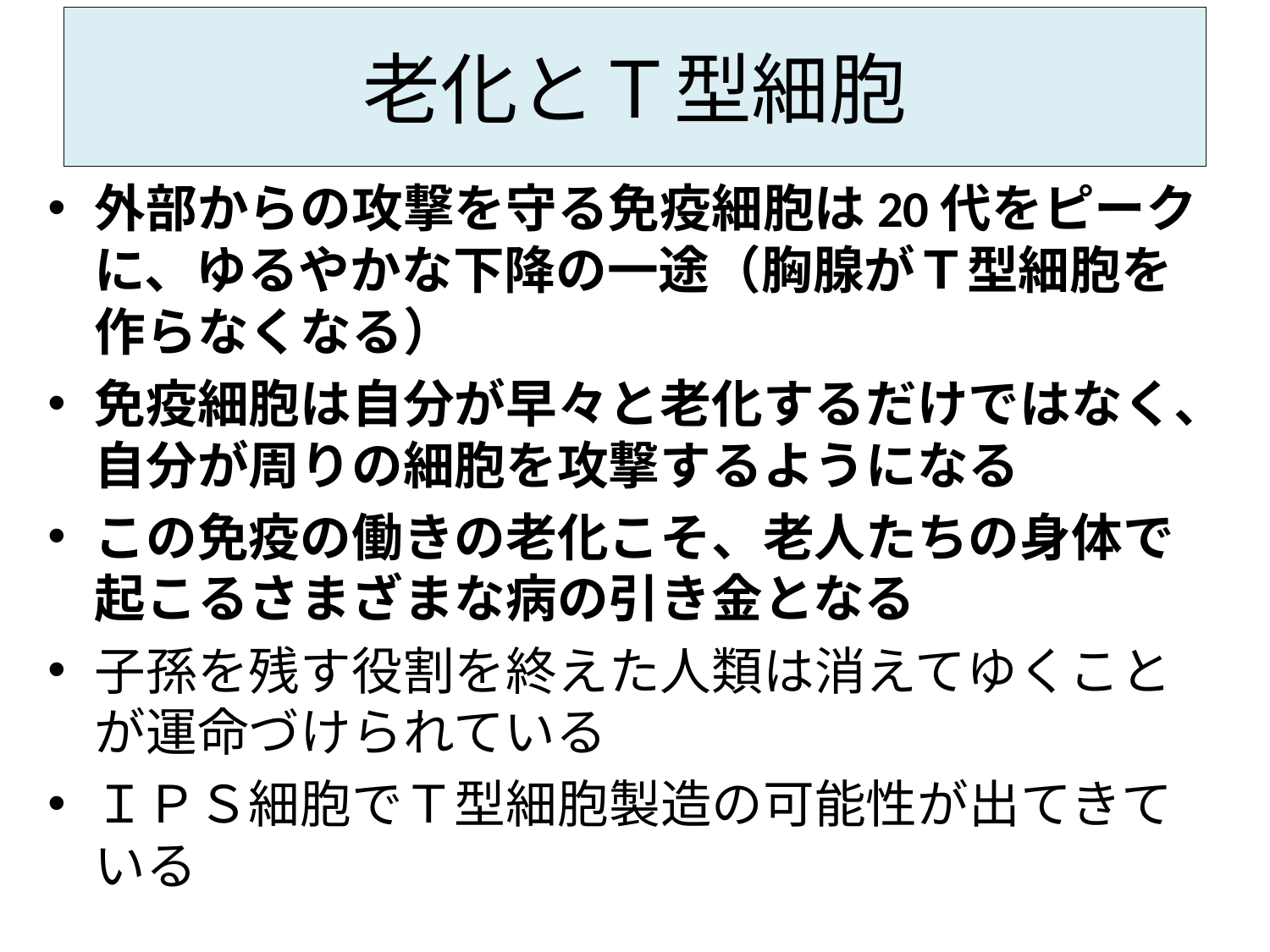

# 老化とＴ型細胞
外部からの攻撃を守る免疫細胞は20代をピークに、ゆるやかな下降の一途（胸腺がＴ型細胞を作らなくなる）
免疫細胞は自分が早々と老化するだけではなく、自分が周りの細胞を攻撃するようになる
この免疫の働きの老化こそ、老人たちの身体で起こるさまざまな病の引き金となる
子孫を残す役割を終えた人類は消えてゆくことが運命づけられている
ＩＰＳ細胞でＴ型細胞製造の可能性が出てきている